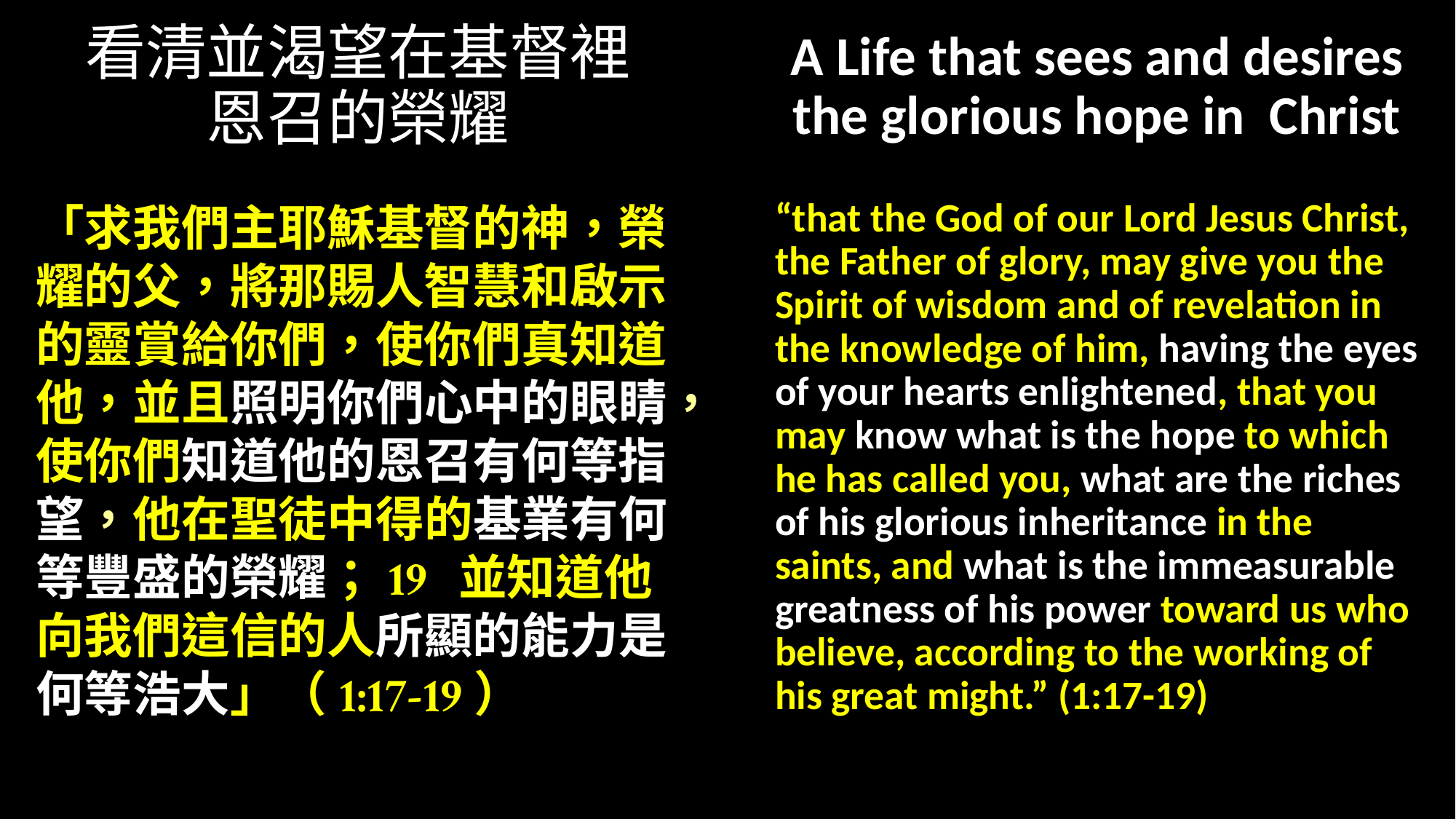

# 看清並渴望在基督裡 恩召的榮耀
A Life that sees and desires the glorious hope in  Christ
「求我們主耶穌基督的神，榮耀的父，將那賜人智慧和啟示的靈賞給你們，使你們真知道他，並且照明你們心中的眼睛，使你們知道他的恩召有何等指望，他在聖徒中得的基業有何等豐盛的榮耀；19  並知道他向我們這信的人所顯的能力是何等浩大」（1:17-19）
“that the God of our Lord Jesus Christ, the Father of glory, may give you the Spirit of wisdom and of revelation in the knowledge of him, having the eyes of your hearts enlightened, that you may know what is the hope to which he has called you, what are the riches of his glorious inheritance in the saints, and what is the immeasurable greatness of his power toward us who believe, according to the working of his great might.” (1:17-19)